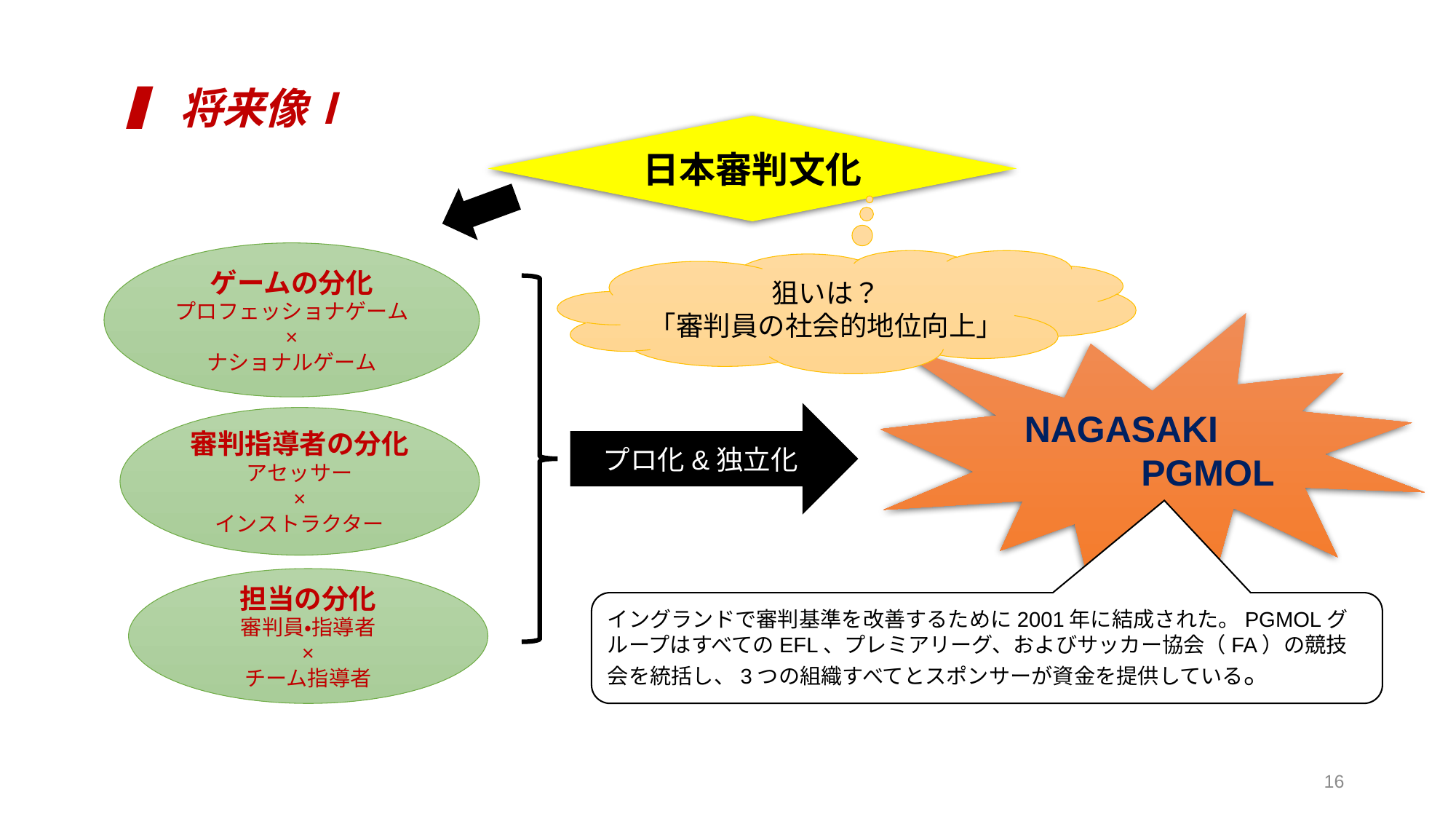

▍将来像Ⅰ
日本審判文化

ゲームの分化
プロフェッショナゲーム
×
ナショナルゲーム
狙いは？
「審判員の社会的地位向上」

NAGASAKI 　　　　PGMOL
プロ化&独立化
審判指導者の分化アセッサー
×
インストラクター
担当の分化
審判員・指導者
×
チーム指導者
イングランドで審判基準を改善するために2001年に結成された。PGMOLグループはすべてのEFL、プレミアリーグ、およびサッカー協会（FA）の競技会を統括し、3つの組織すべてとスポンサーが資金を提供している。
16